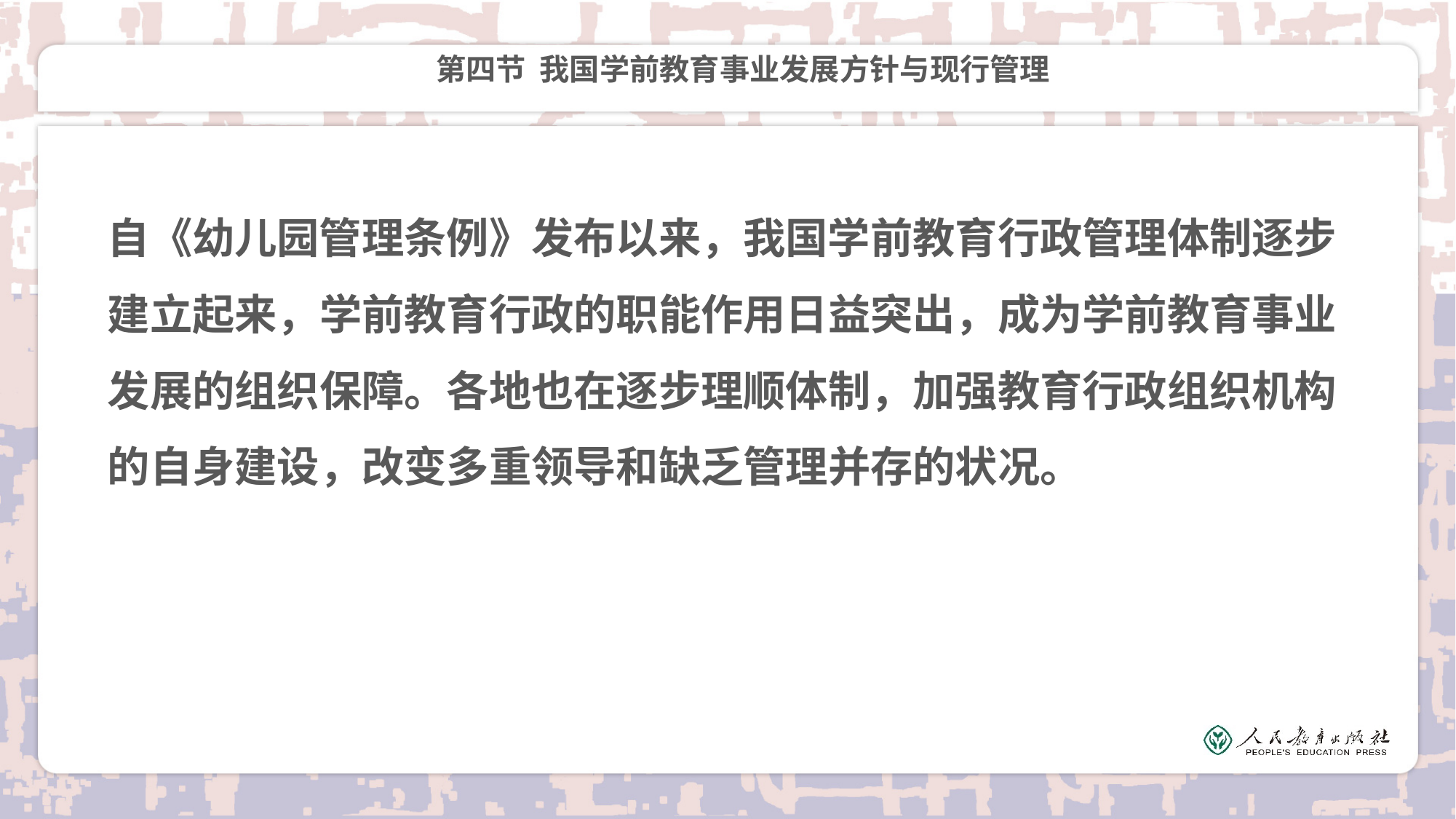

# 第四节  我国学前教育事业发展方针与现行管理
自《幼儿园管理条例》发布以来，我国学前教育行政管理体制逐步建立起来，学前教育行政的职能作用日益突出，成为学前教育事业发展的组织保障。各地也在逐步理顺体制，加强教育行政组织机构的自身建设，改变多重领导和缺乏管理并存的状况。